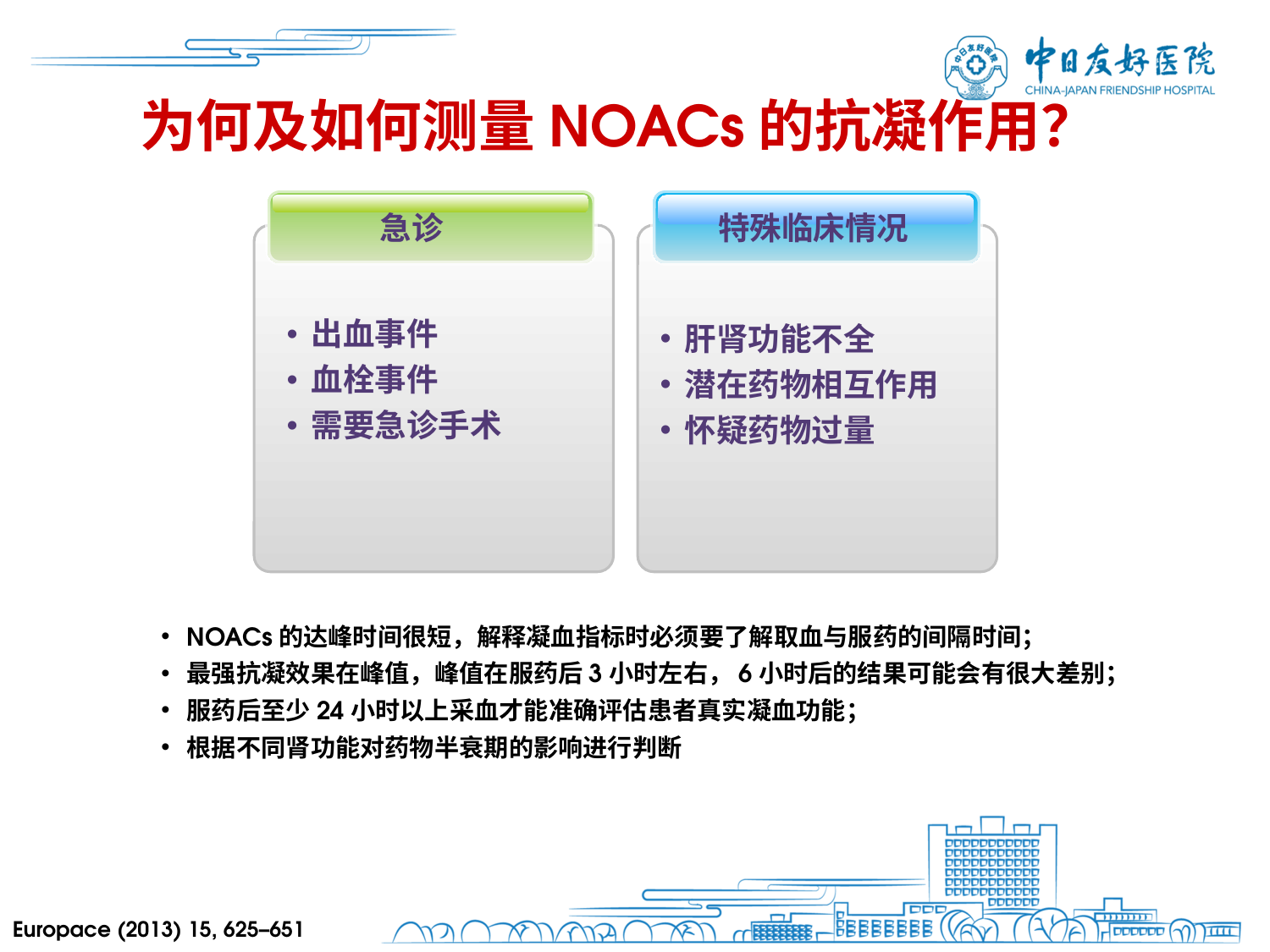

为何及如何测量NOACs的抗凝作用？

急诊
特殊临床情况

出血事件
血栓事件
需要急诊手术

肝肾功能不全
潜在药物相互作用
怀疑药物过量
NOACs的达峰时间很短，解释凝血指标时必须要了解取血与服药的间隔时间；
最强抗凝效果在峰值，峰值在服药后3小时左右，6小时后的结果可能会有很大差别；
服药后至少24小时以上采血才能准确评估患者真实凝血功能；
根据不同肾功能对药物半衰期的影响进行判断
Europace (2013) 15, 625–651